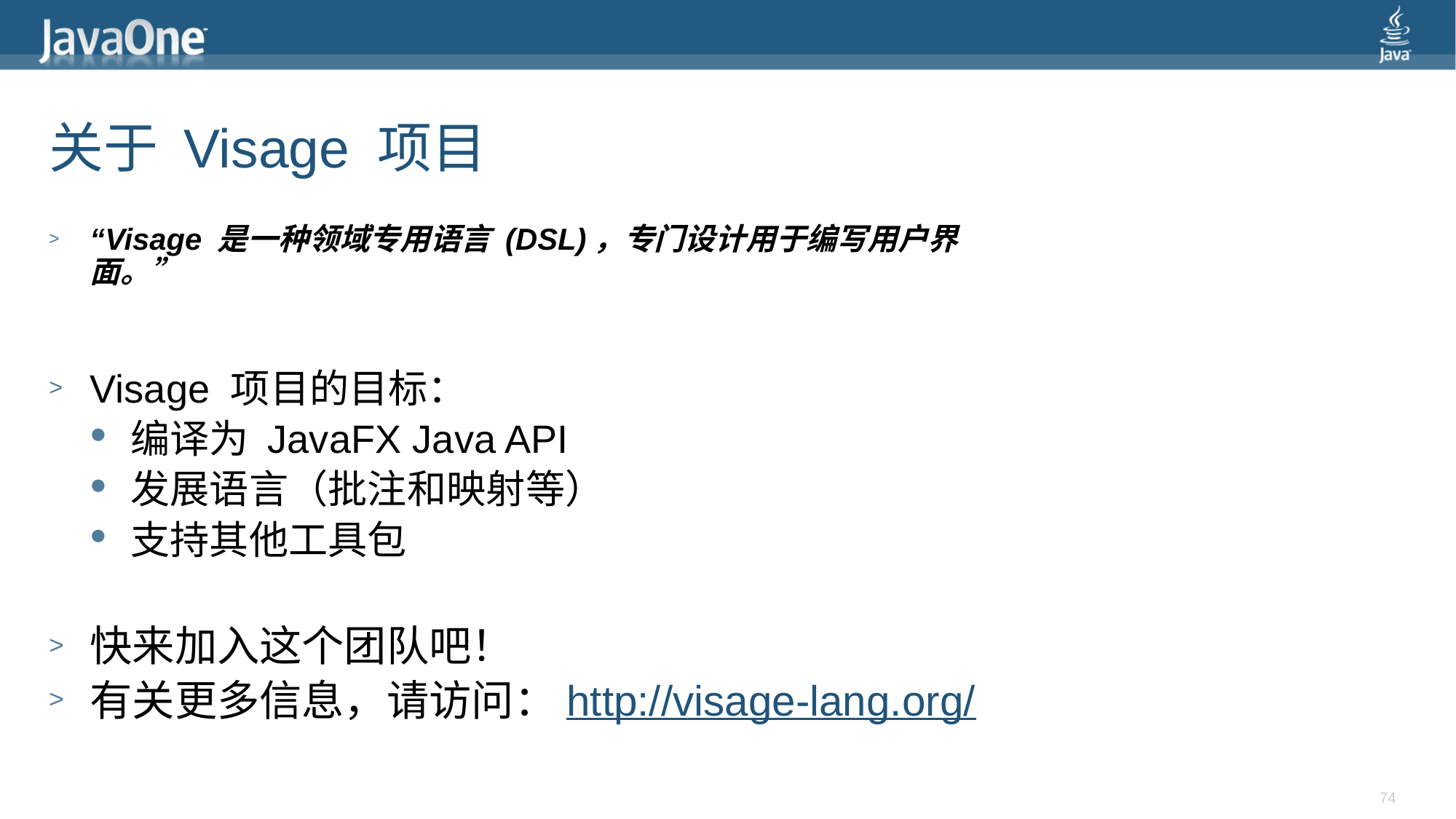

# 关于 Visage 项目
“Visage 是一种领域专用语言 (DSL)，专门设计用于编写用户界面。”
Visage 项目的目标：
编译为 JavaFX Java API
发展语言（批注和映射等）
支持其他工具包

快来加入这个团队吧！
有关更多信息，请访问：http://visage-lang.org/
74